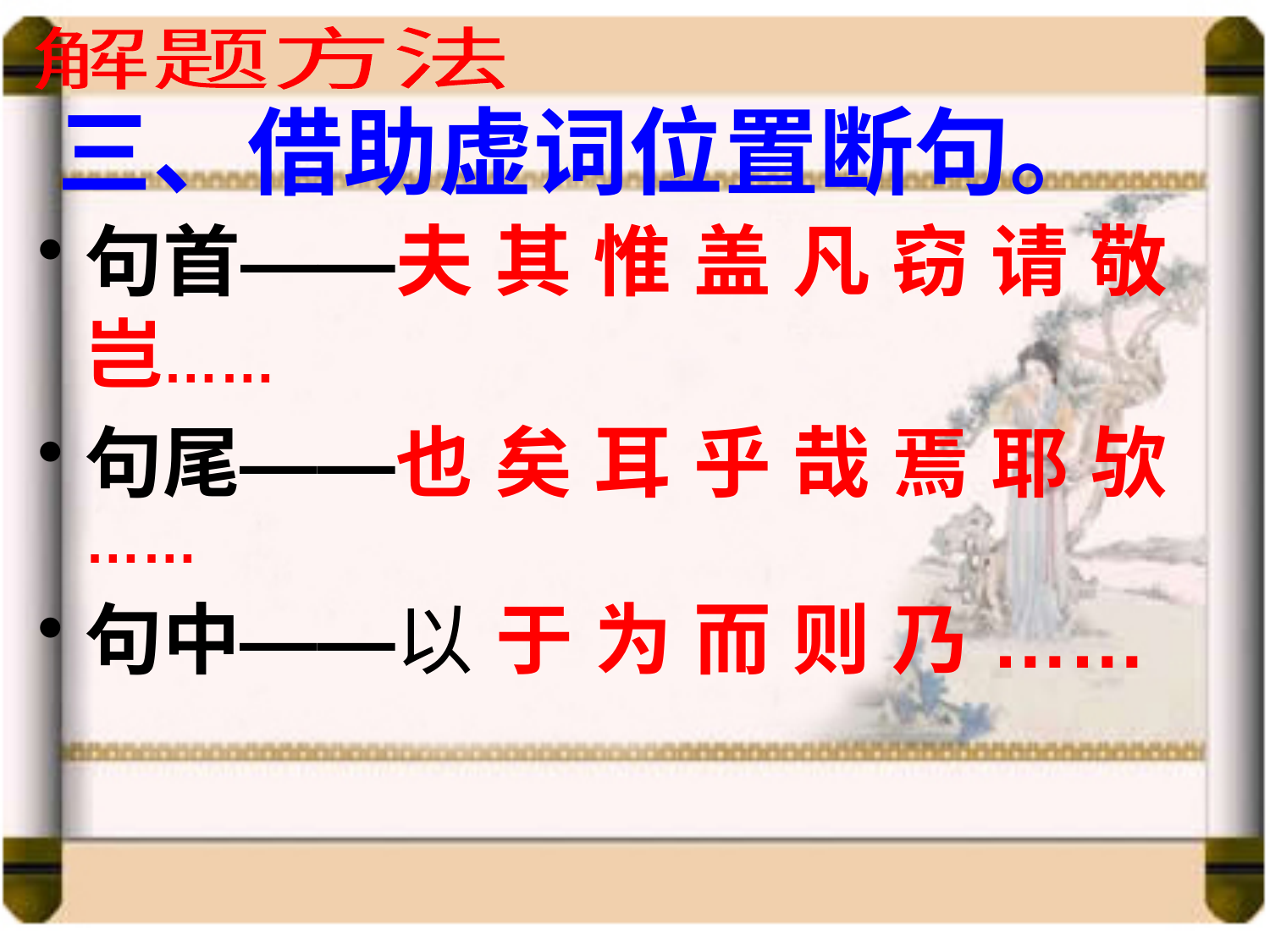

解题方法
三、借助虚词位置断句。
句首——夫 其 惟 盖 凡 窃 请 敬 岂……
句尾——也 矣 耳 乎 哉 焉 耶 欤 ……
句中——以 于 为 而 则 乃 ……

11